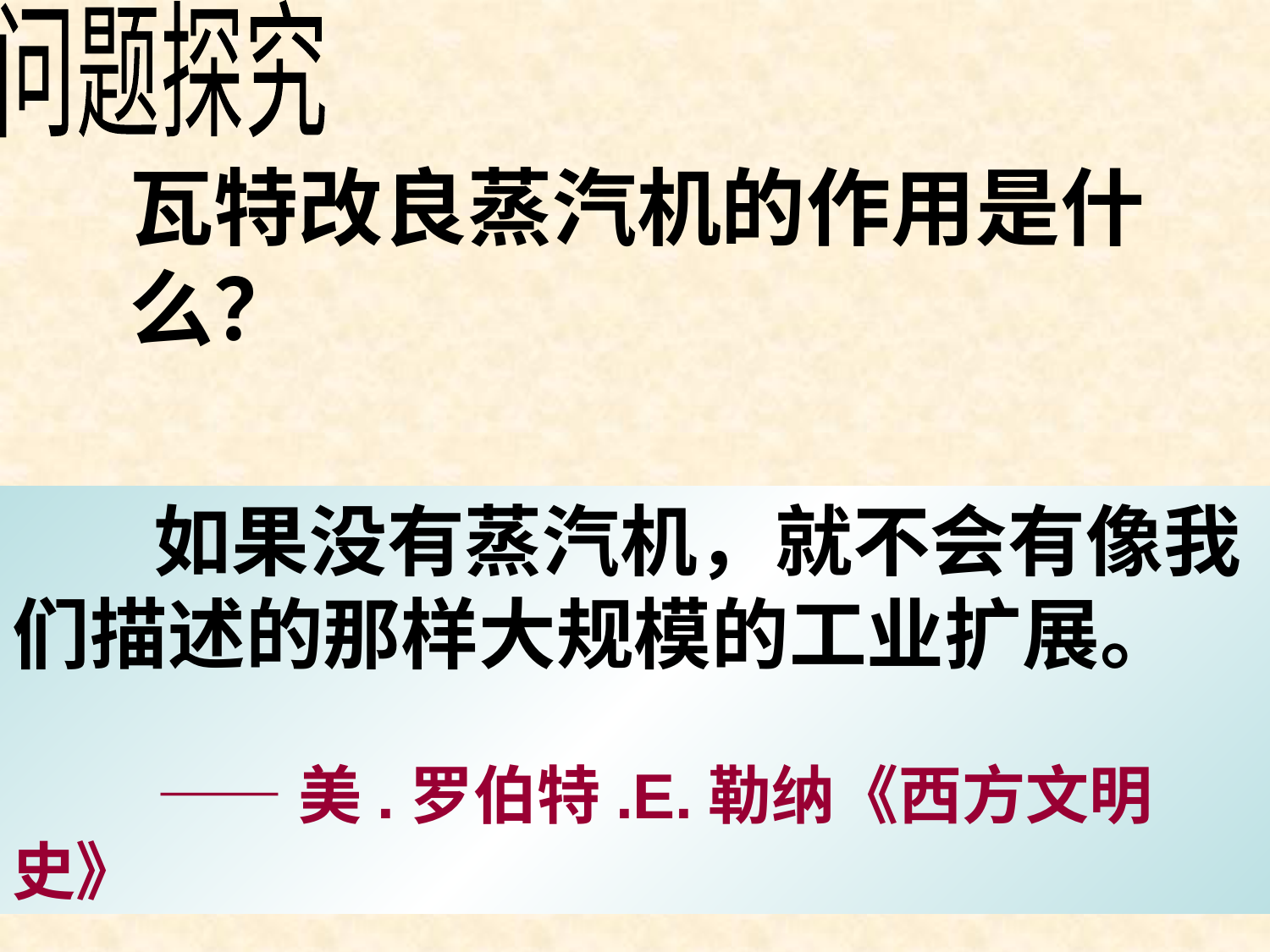

问题探究
瓦特改良蒸汽机的作用是什么？
       如果没有蒸汽机，就不会有像我们描述的那样大规模的工业扩展。

          ——美.罗伯特.E.勒纳《西方文明史》